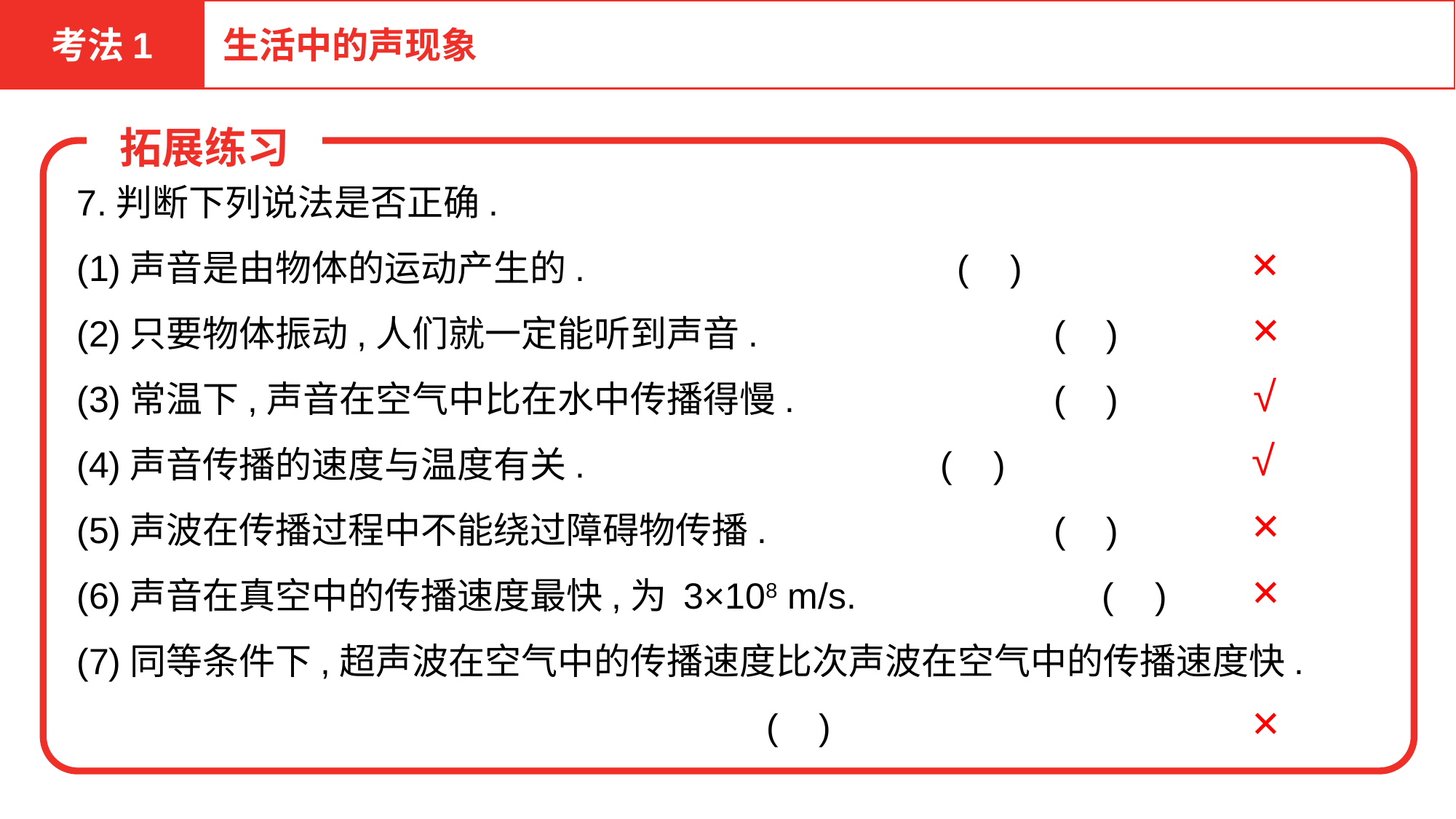

考法1
生活中的声现象
拓展练习

7.判断下列说法是否正确.
(1)声音是由物体的运动产生的.	                                 (    )
(2)只要物体振动,人们就一定能听到声音.	                     (    )
(3)常温下,声音在空气中比在水中传播得慢.	                     (    )
(4)声音传播的速度与温度有关.                                   (    )
(5)声波在传播过程中不能绕过障碍物传播.	                     (    )
(6)声音在真空中的传播速度最快,为 3×108 m/s.	               (    )
(7)同等条件下,超声波在空气中的传播速度比次声波在空气中的传播速度快.
	                                                         (    )
 ✕
 ✕
√
√
 ✕
 ✕
 ✕